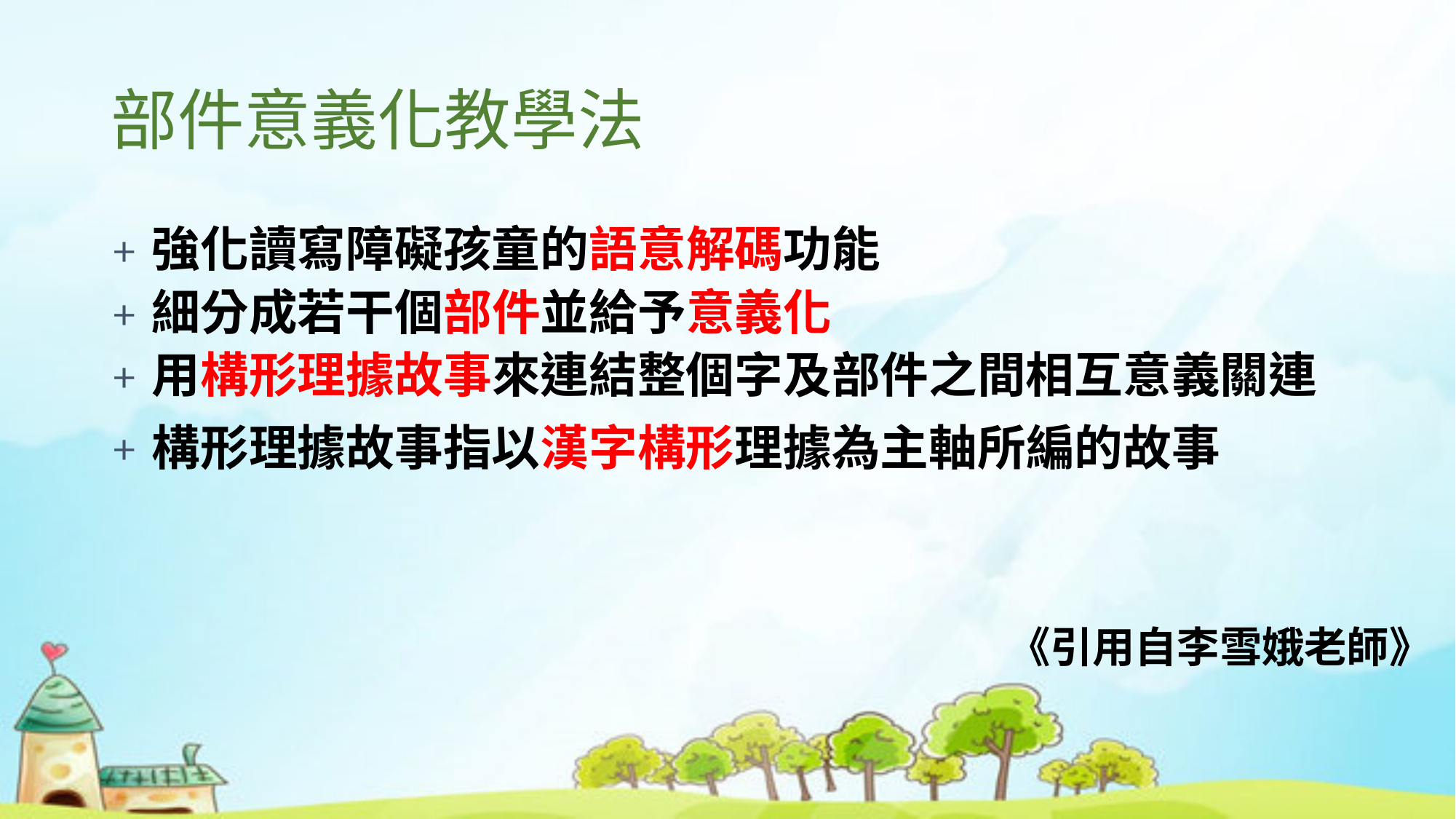

# 部件意義化教學法
強化讀寫障礙孩童的語意解碼功能
細分成若干個部件並給予意義化
用構形理據故事來連結整個字及部件之間相互意義關連
構形理據故事指以漢字構形理據為主軸所編的故事

《引用自李雪娥老師》